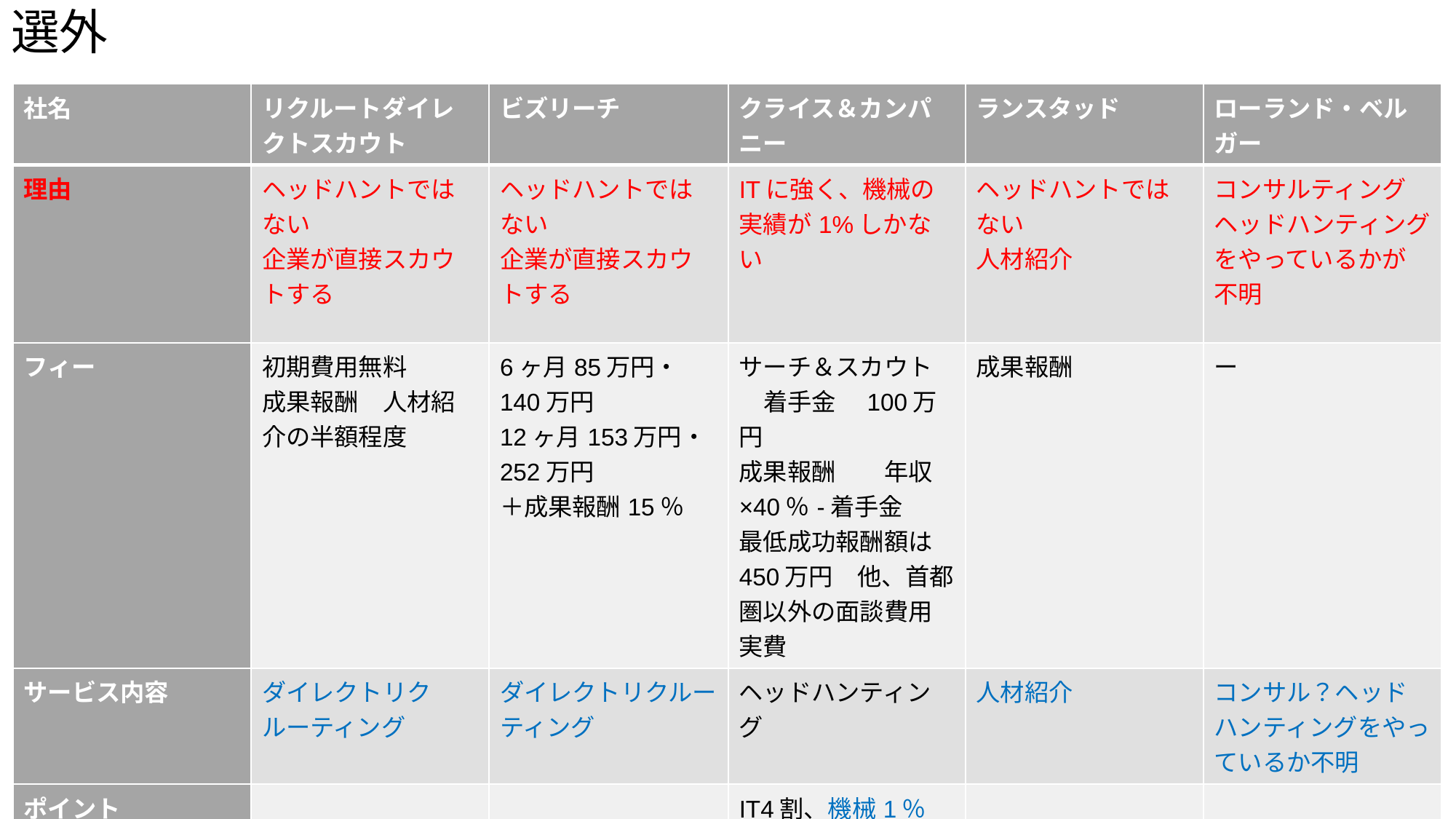

# 選外

| 社名 | リクルートダイレクトスカウト | ビズリーチ | クライス＆カンパニー | ランスタッド | ローランド・ベルガー |
| --- | --- | --- | --- | --- | --- |
| 理由 | ヘッドハントではない 企業が直接スカウトする | ヘッドハントではない 企業が直接スカウトする | ITに強く、機械の実績が1%しかない | ヘッドハントではない 人材紹介 | コンサルティング ヘッドハンティングをやっているかが不明 |
| フィー | 初期費用無料 成果報酬　人材紹介の半額程度 | 6ヶ月85万円・140万円 12ヶ月153万円・252万円 ＋成果報酬15％ | サーチ＆スカウト　着手金　100万円 成果報酬　　年収×40％-着手金 最低成功報酬額は450万円　他、首都圏以外の面談費用実費 | 成果報酬 | ー |
| サービス内容 | ダイレクトリクルーティング | ダイレクトリクルーティング | ヘッドハンティング | 人材紹介 | コンサル？ヘッドハンティングをやっているか不明 |
| ポイント |  |  | IT4割、機械1％ |  |  |
| 採用可能職種 | 設計 海外 サービス | 設計 海外 サービス | × | 設計 海外 サービス |  |